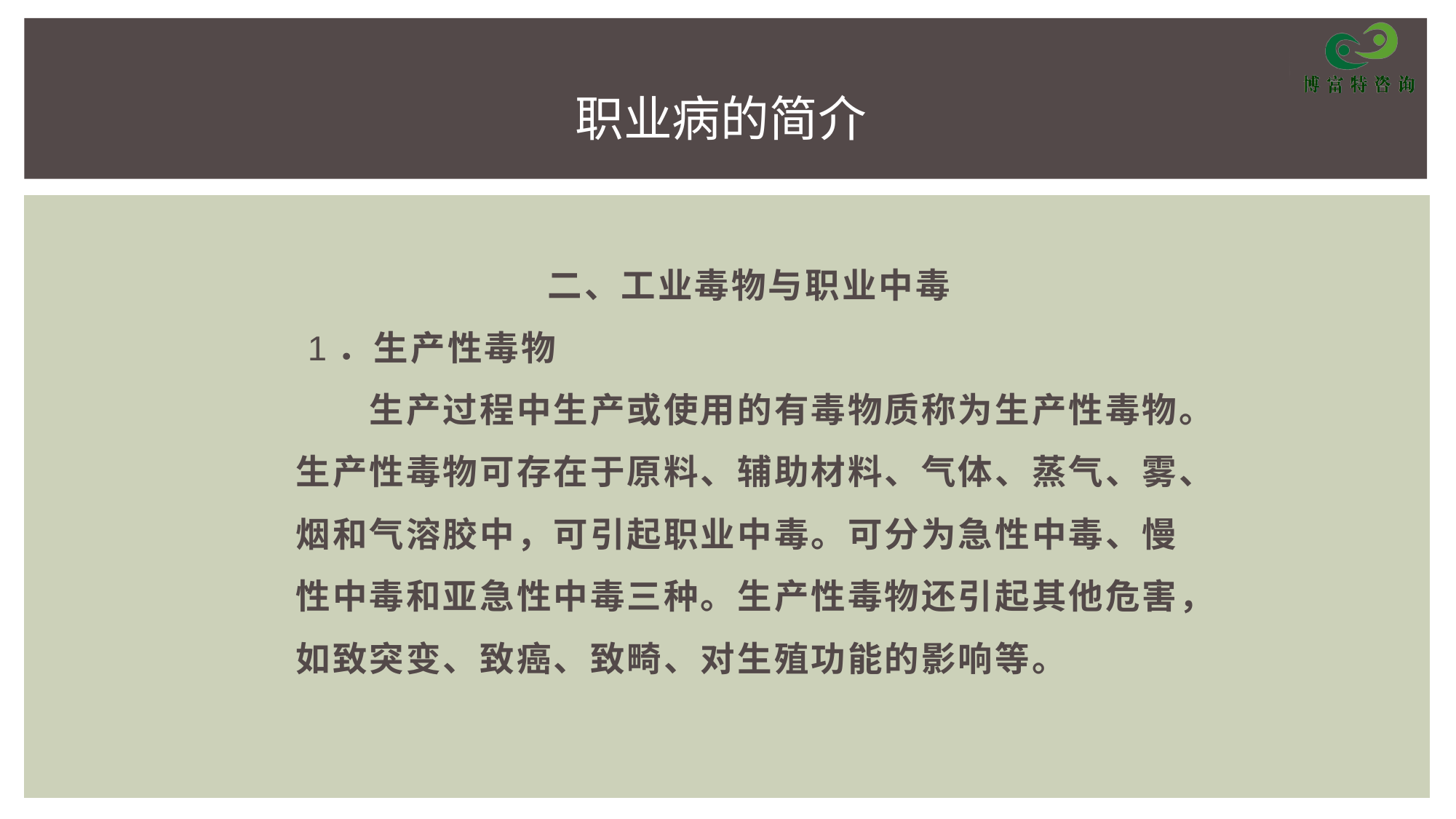

职业病的简介
二、工业毒物与职业中毒
 1．生产性毒物
　　生产过程中生产或使用的有毒物质称为生产性毒物。生产性毒物可存在于原料、辅助材料、气体、蒸气、雾、烟和气溶胶中，可引起职业中毒。可分为急性中毒、慢性中毒和亚急性中毒三种。生产性毒物还引起其他危害，如致突变、致癌、致畸、对生殖功能的影响等。